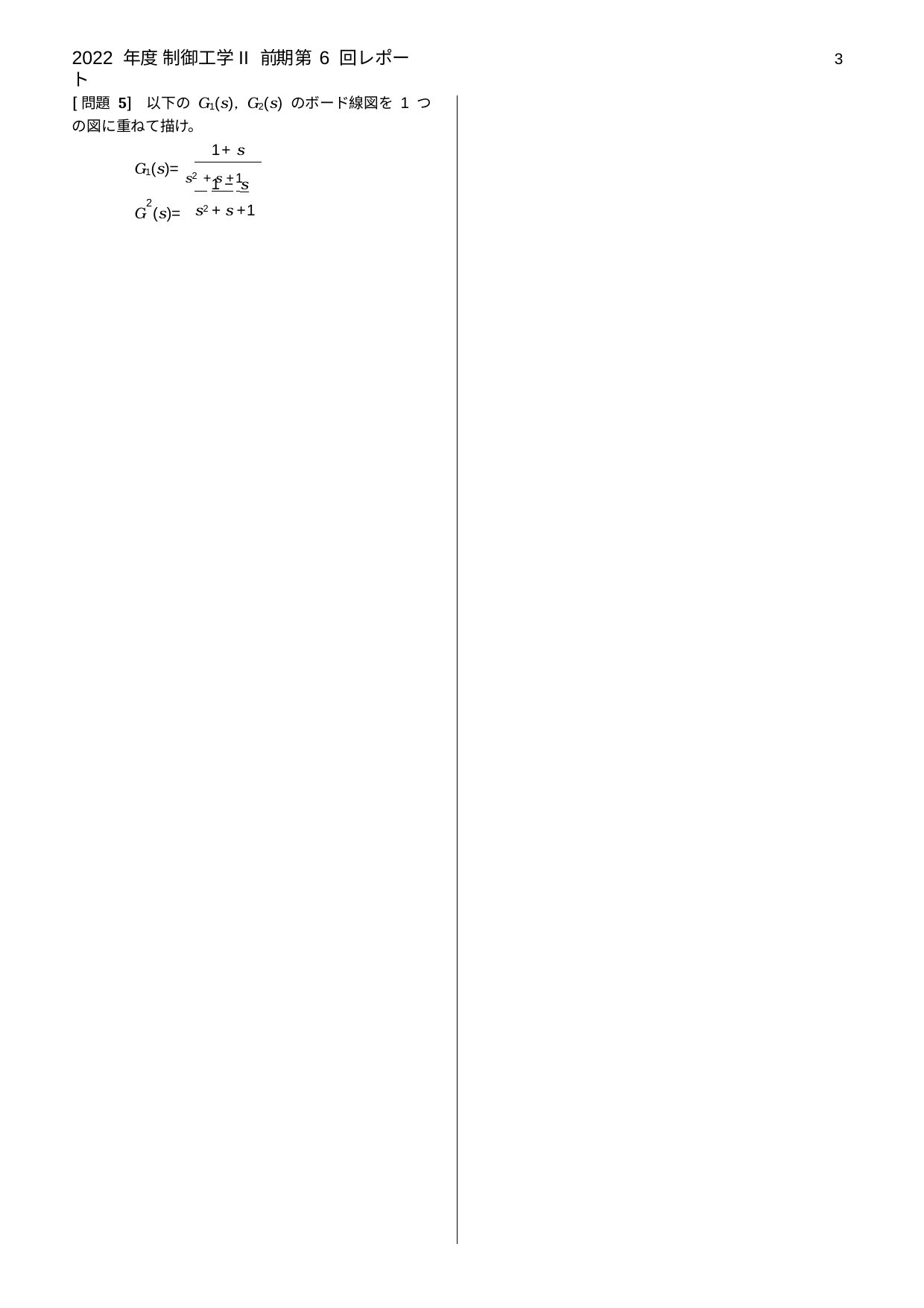

2022 年度 制御工学II 前期 第 6 回レポート
3
[問題 5]	以下の G1(s), G2(s) のボード線図を 1 つの図に重ねて描け。

1+ s
G1(s)= s2 + s +1

  1 − s
G (s)=
2
s2 + s +1